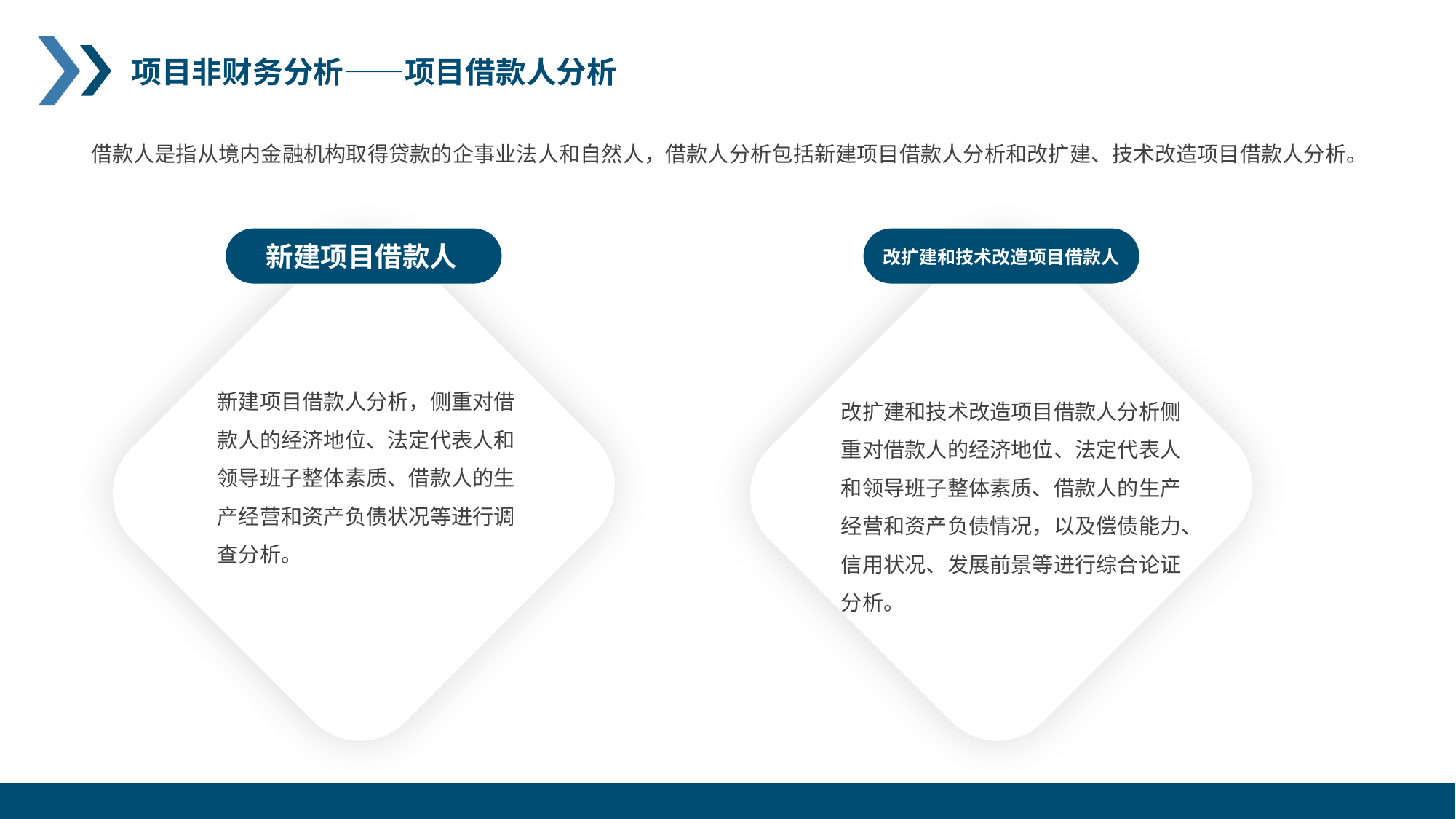

项目非财务分析——项目借款人分析
借款人是指从境内金融机构取得贷款的企事业法人和自然人，借款人分析包括新建项目借款人分析和改扩建、技术改造项目借款人分析。

新建项目借款人

新建项目借款人分析，侧重对借款人的经济地位、法定代表人和领导班子整体素质、借款人的生产经营和资产负债状况等进行调查分析。

改扩建和技术改造项目借款人

改扩建和技术改造项目借款人分析侧重对借款人的经济地位、法定代表人和领导班子整体素质、借款人的生产经营和资产负债情况，以及偿债能力、信用状况、发展前景等进行综合论证分析。